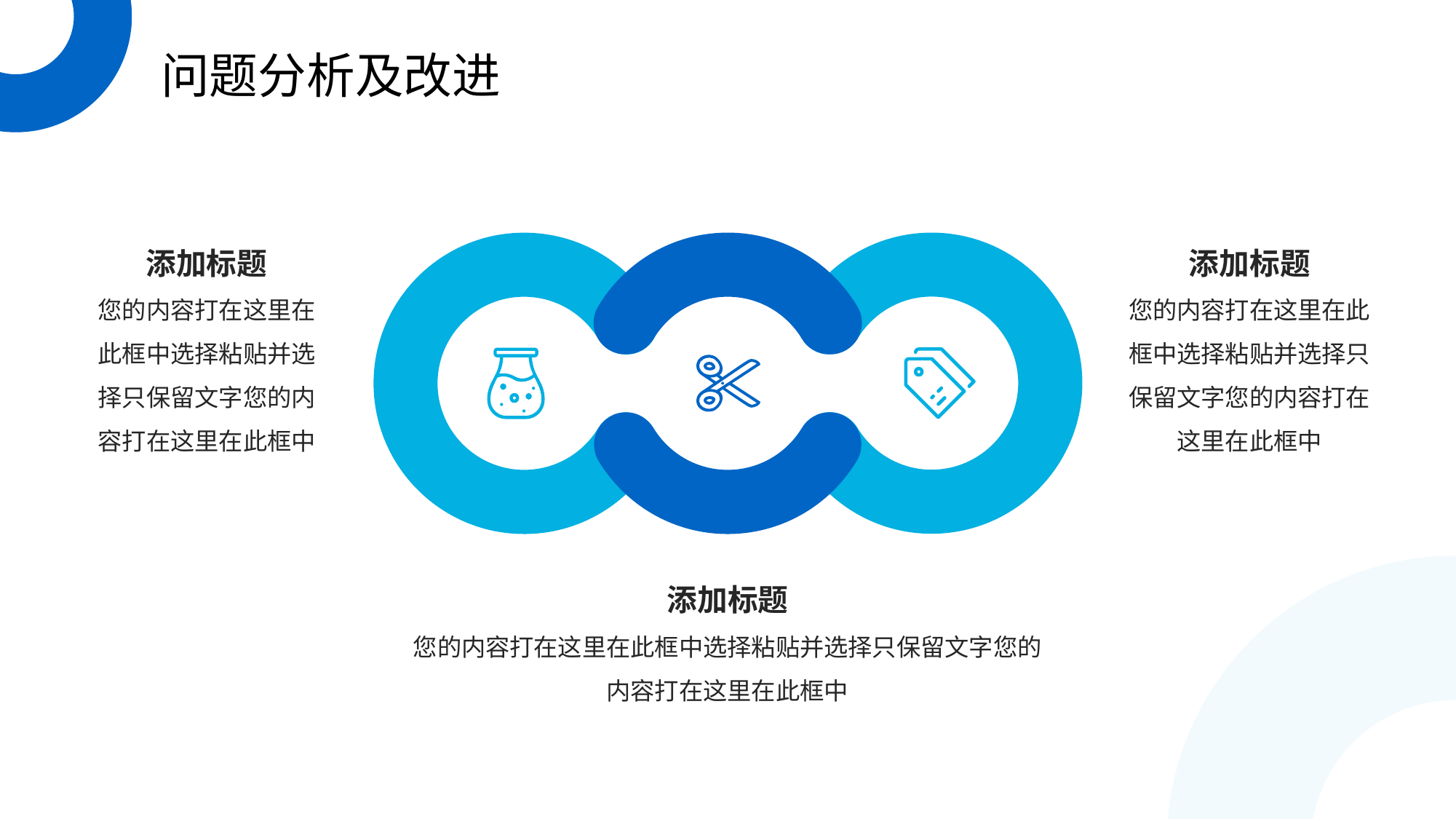

# 问题分析及改进
添加标题
您的内容打在这里在此框中选择粘贴并选择只保留文字您的内容打在这里在此框中
添加标题
您的内容打在这里在此框中选择粘贴并选择只保留文字您的内容打在这里在此框中

添加标题
您的内容打在这里在此框中选择粘贴并选择只保留文字您的内容打在这里在此框中